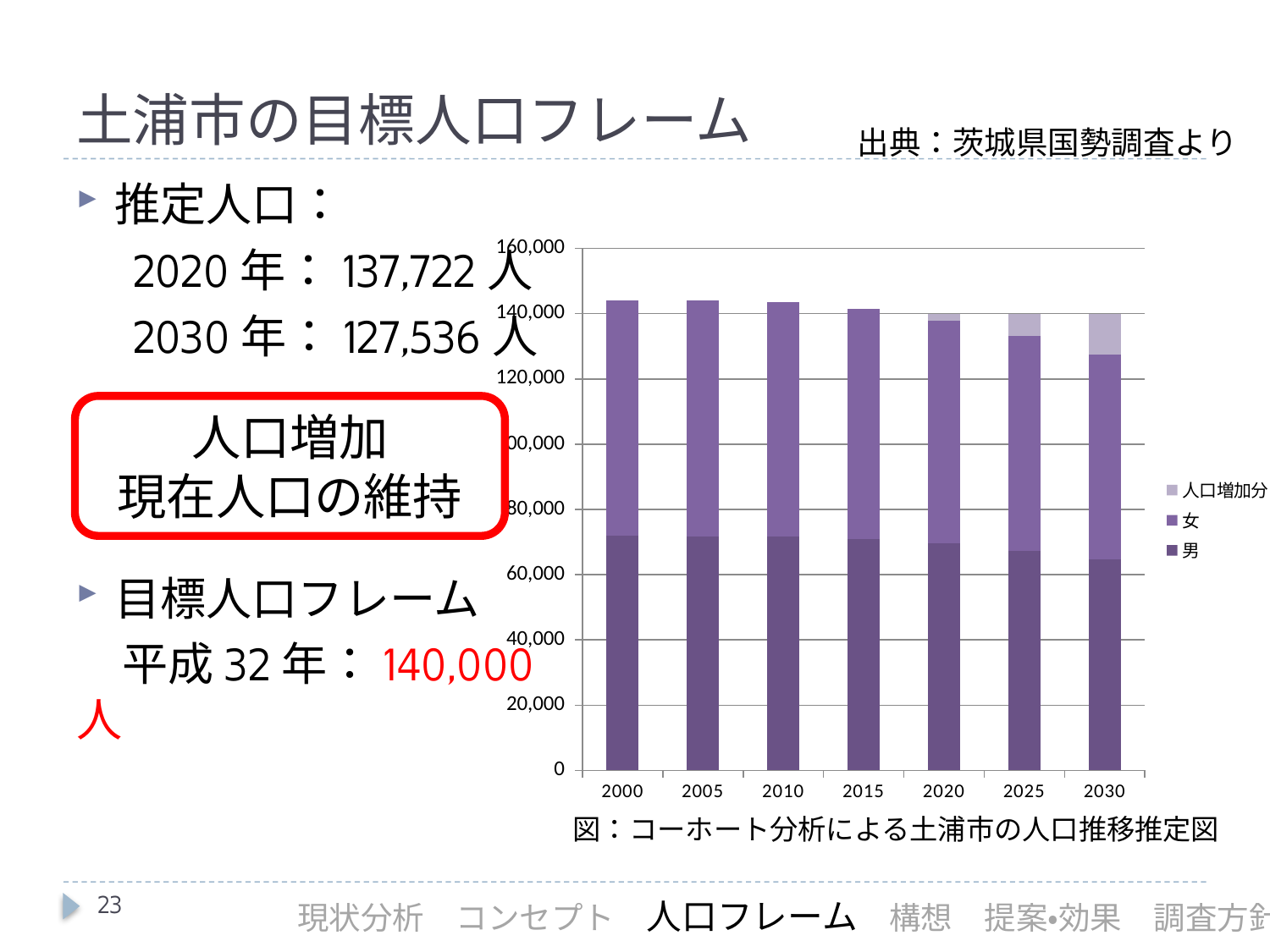

# 土浦市の目標人口フレーム
出典：茨城県国勢調査より
推定人口：
　2020年：137,722人
　2030年：127,536人

目標人口フレーム
　平成32年：140,000人

### Chart

| Category |  |  |  |
|---|---|---|---|
| 2000 | 71818.0 | 72288.0 | 0.0 |
| 2005 | 71683.0 | 72364.0 | 0.0 |
| 2010 | 71734.0 | 71688.0 | 0.0 |
| 2015 | 71019.38996884249 | 70311.91905039467 | 0.0 |
| 2020 | 69495.16623062233 | 68277.14931417642 | 2227.6844552011607 |
| 2025 | 67323.65144438246 | 65814.10663850971 | 6862.241917107793 |
| 2030 | 64687.342388983736 | 62848.75007686878 | 12463.907534147475 |
人口増加
現在人口の維持
図：コーホート分析による土浦市の人口推移推定図
23
現状分析　コンセプト　人口フレーム　構想　提案・効果　調査方針